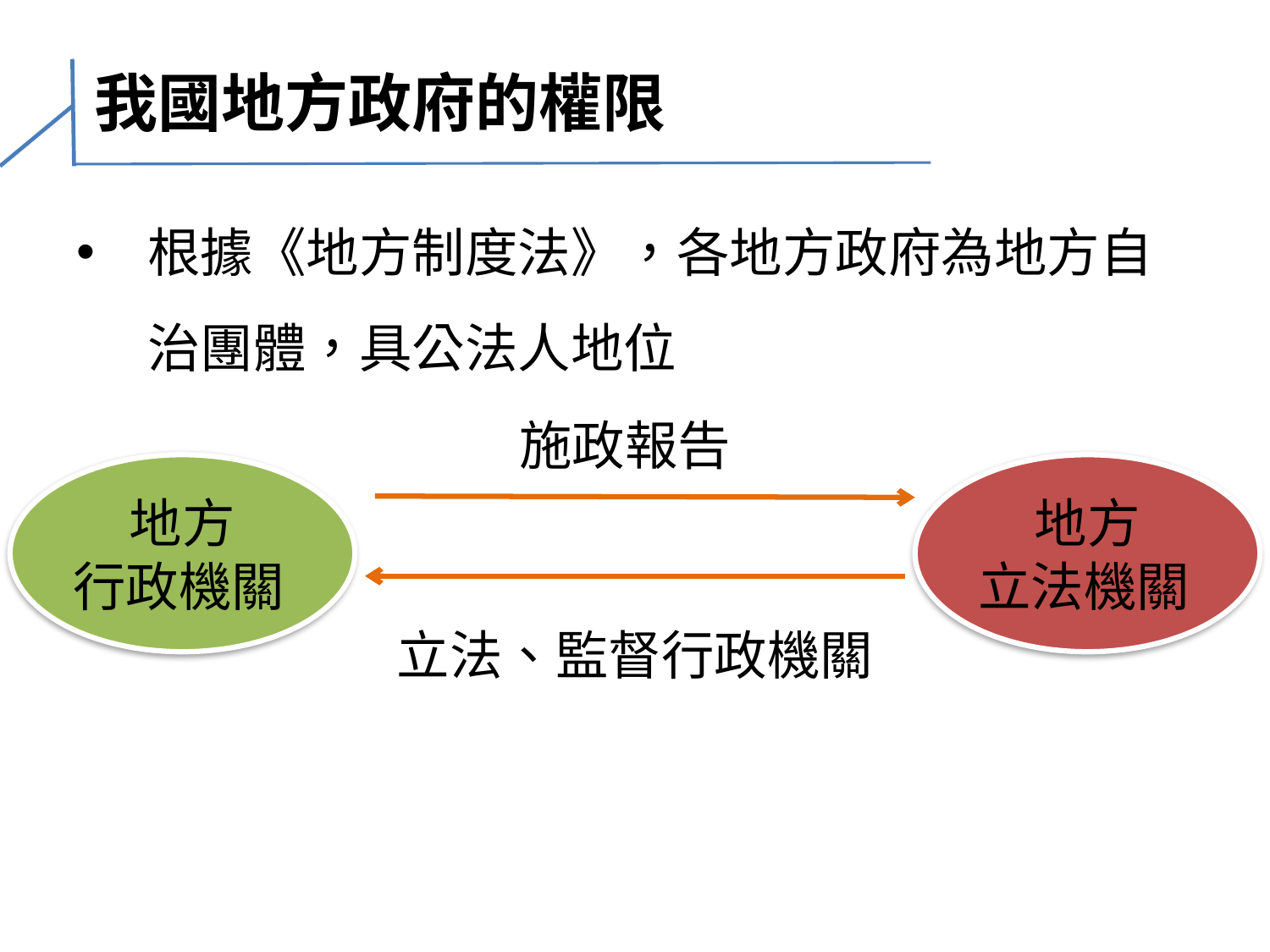

# 我國地方政府的權限
根據《地方制度法》，各地方政府為地方自治團體，具公法人地位
施政報告
地方
行政機關
地方
立法機關
立法、監督行政機關